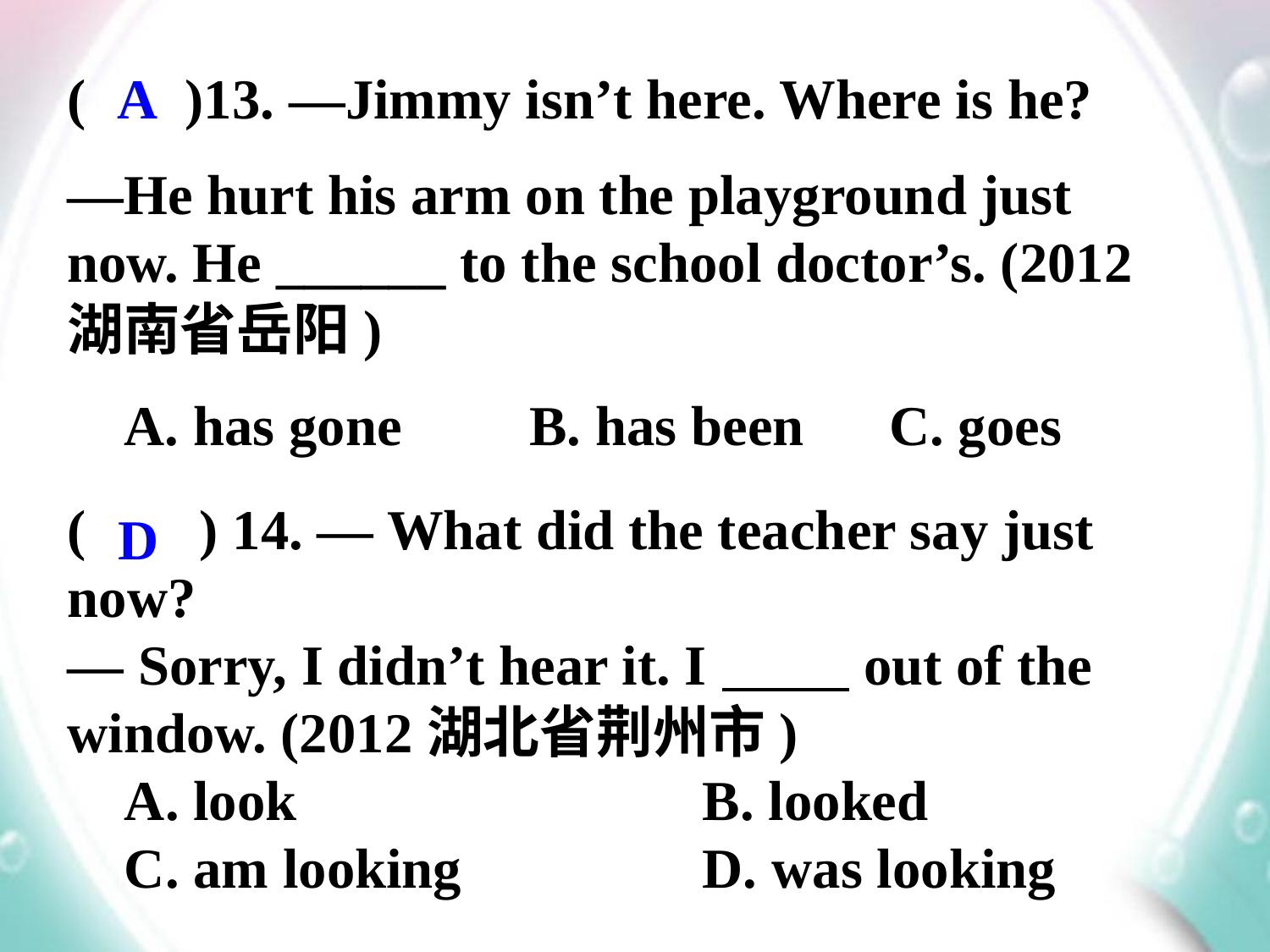

(       )13. —Jimmy isn’t here. Where is he?
—He hurt his arm on the playground just now. He ______ to the school doctor’s. (2012湖南省岳阳)
    A. has gone         B. has been      C. goes
A
(        ) 14. — What did the teacher say just now?
— Sorry, I didn’t hear it. I           out of the window. (2012湖北省荆州市)
    A. look				B. looked
    C. am looking		D. was looking
D